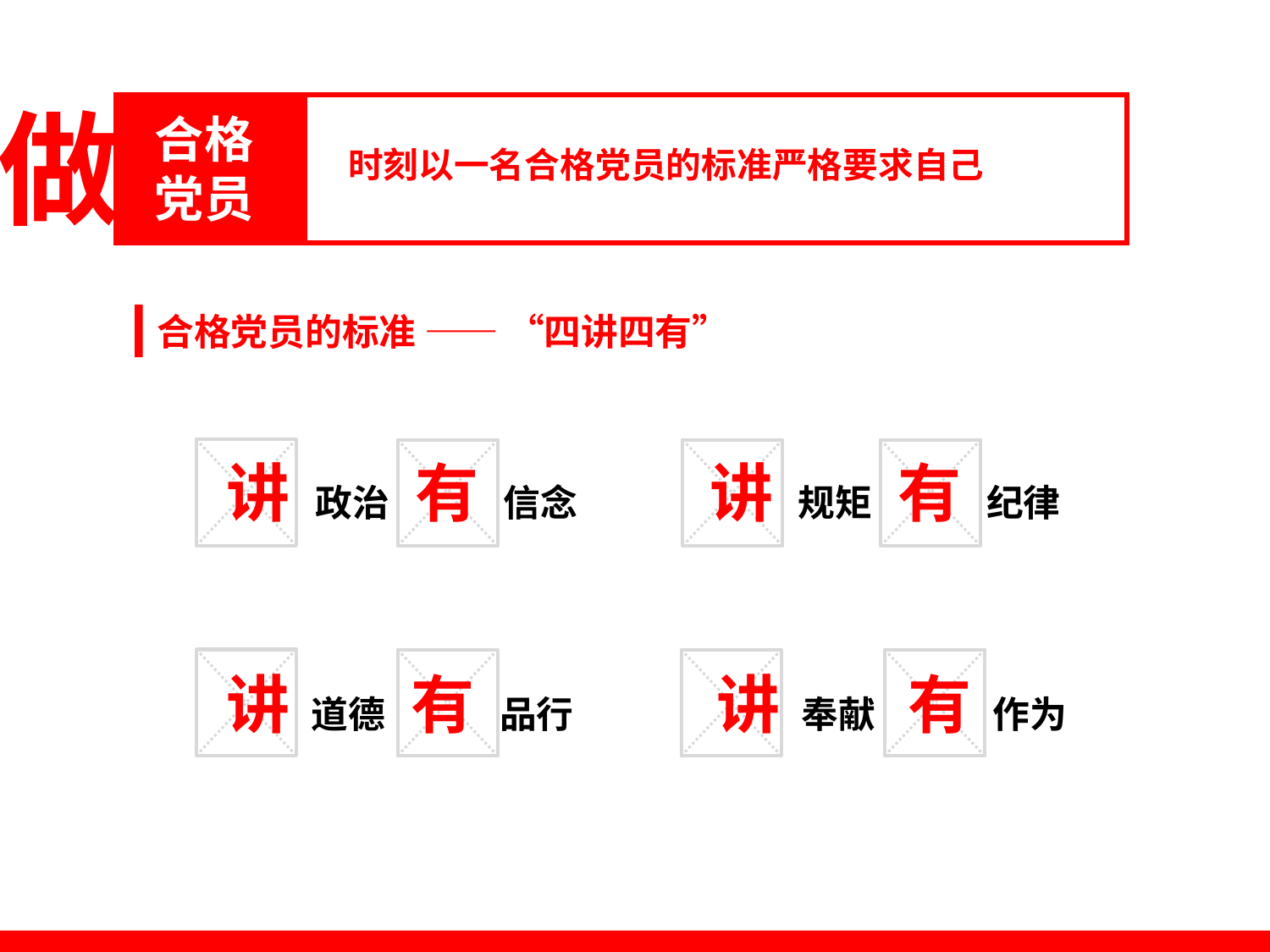

做

合格党员
时刻以一名合格党员的标准严格要求自己
合格党员的标准 —— “四讲四有”

讲  政治   有  信念
讲  规矩   有  纪律

讲  道德   有  品行
讲  奉献   有  作为